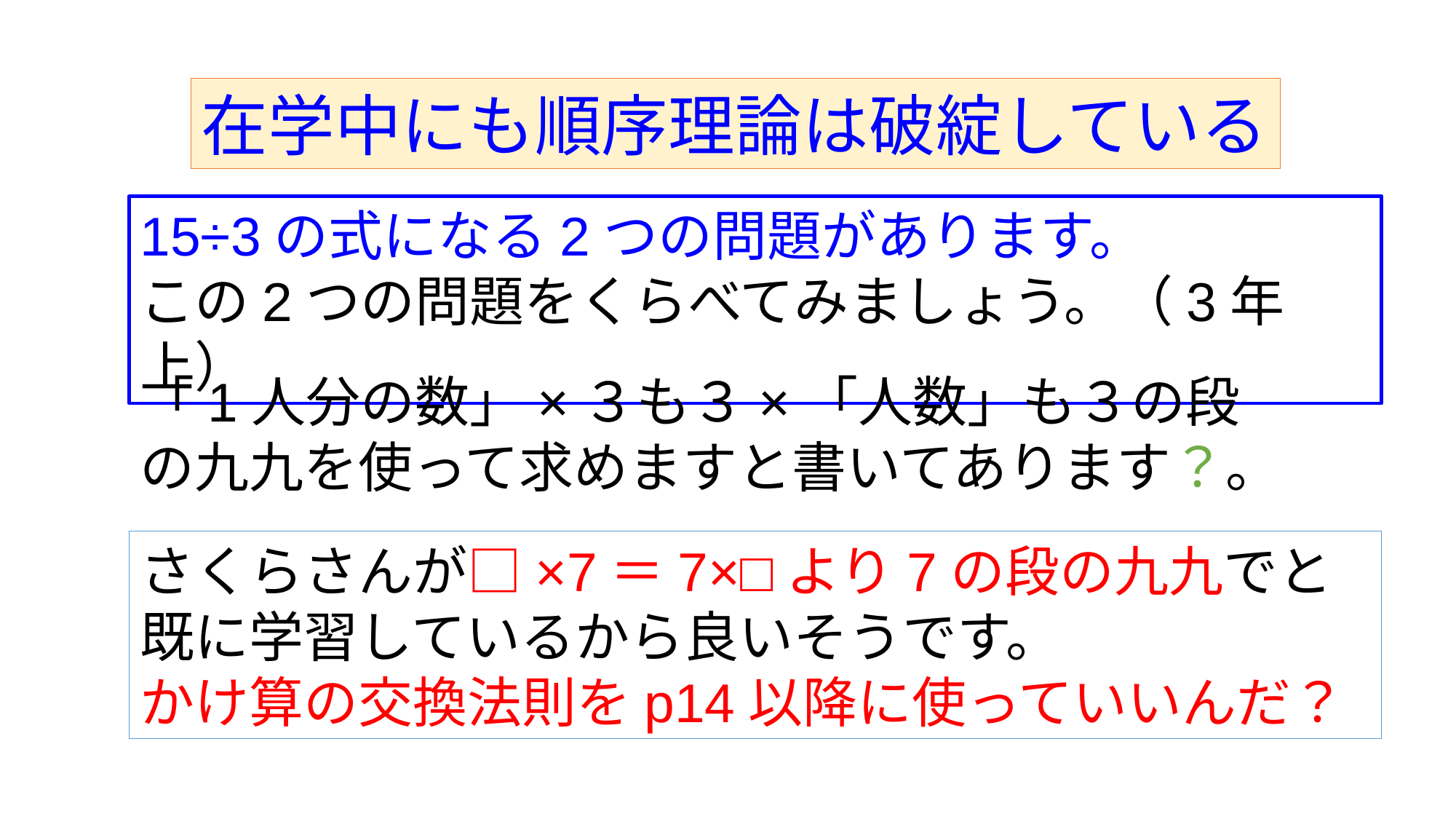

在学中にも順序理論は破綻している
15÷3の式になる2つの問題があります。
この2つの問題をくらべてみましょう。（3年上）
「1人分の数」×３も３×「人数」も３の段の九九を使って求めますと書いてあります？。
さくらさんが□×7＝7×□より7の段の九九でと既に学習しているから良いそうです。
かけ算の交換法則をp14以降に使っていいんだ？